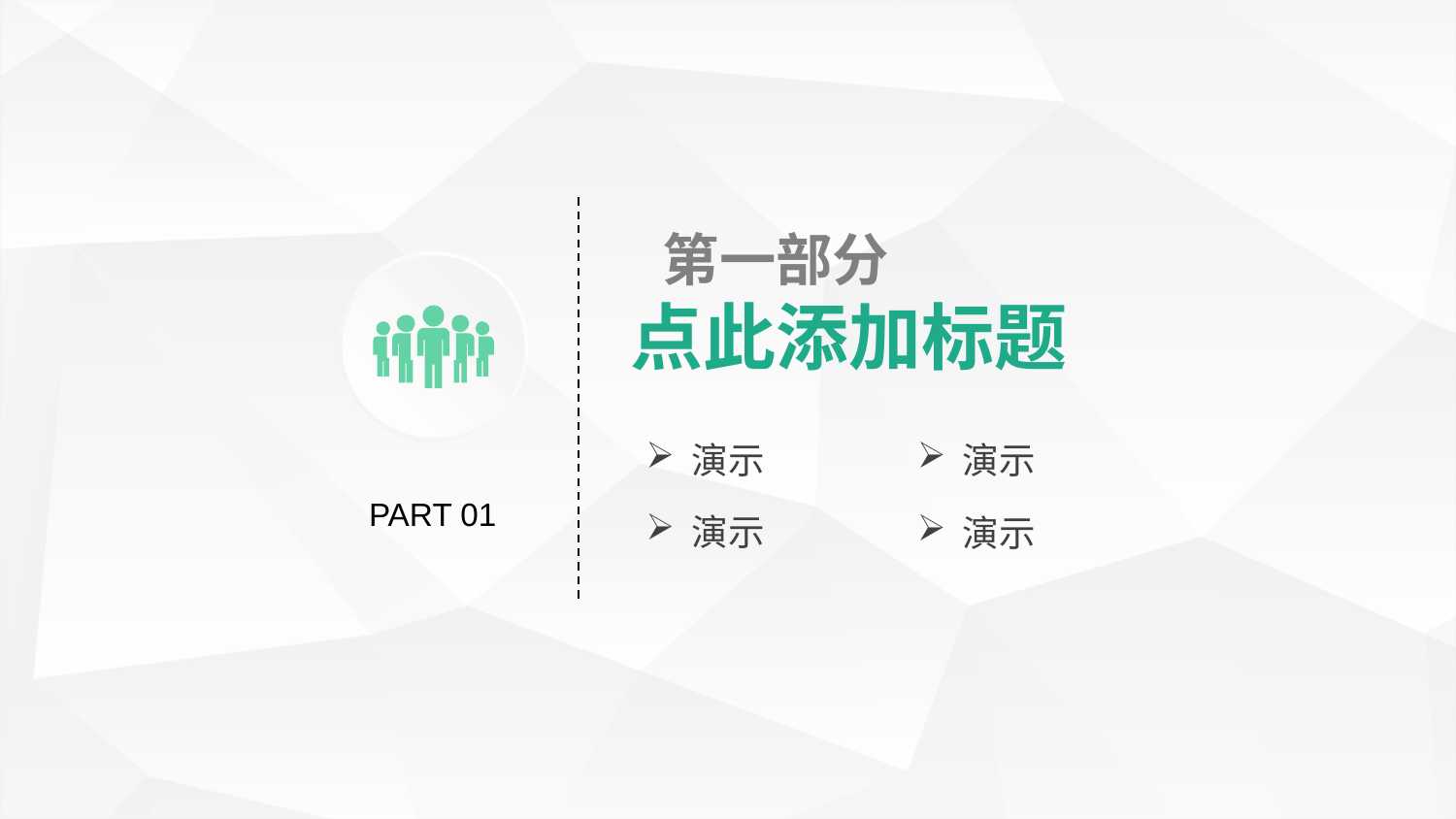

第一部分
点此添加标题

演示
演示
PART 01
演示
演示